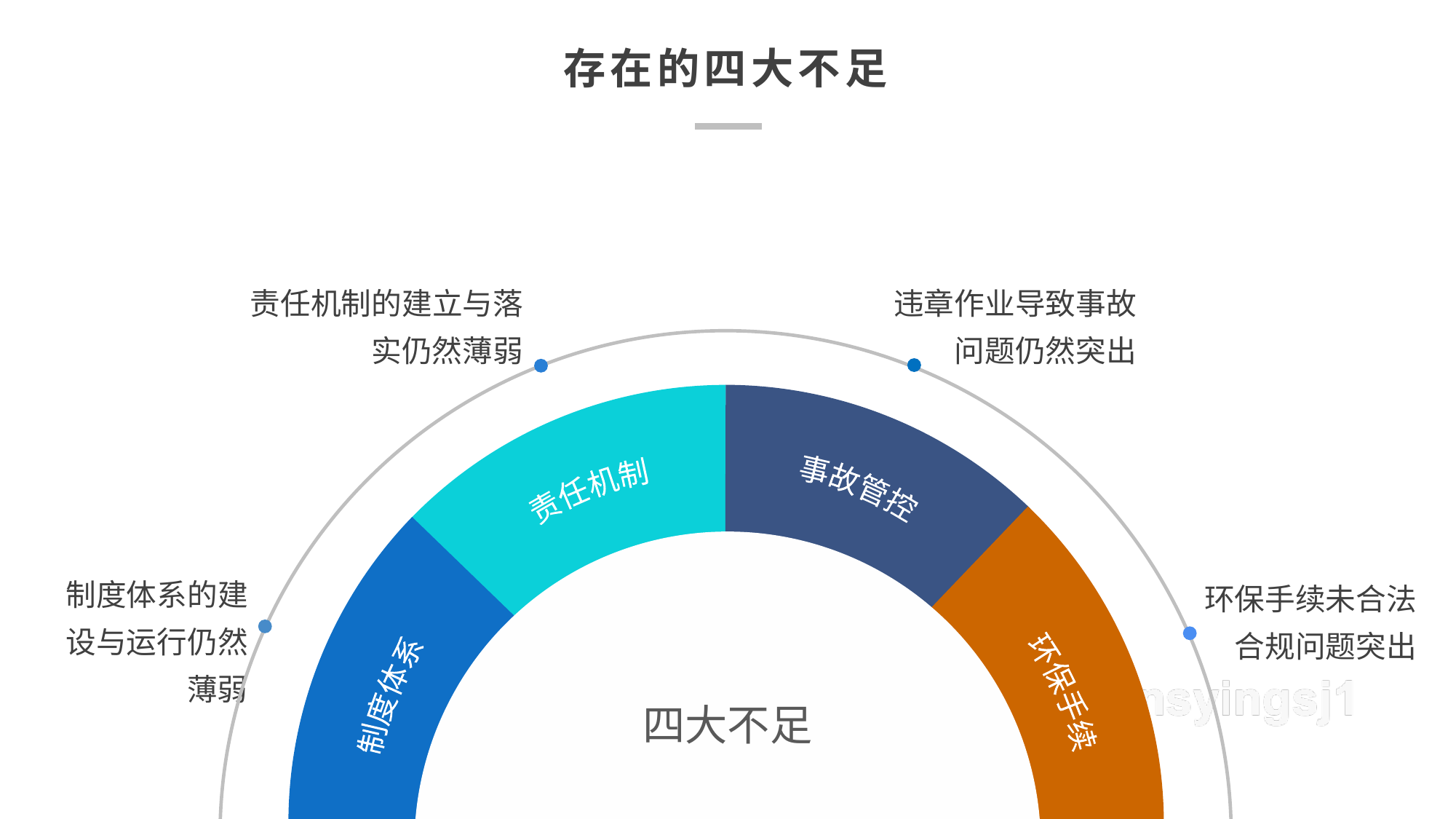

存在的四大不足
责任机制的建立与落实仍然薄弱
违章作业导致事故问题仍然突出

事故管控
责任机制

制度体系的建设与运行仍然薄弱
环保手续未合法合规问题突出

环保手续
制度体系
四大不足